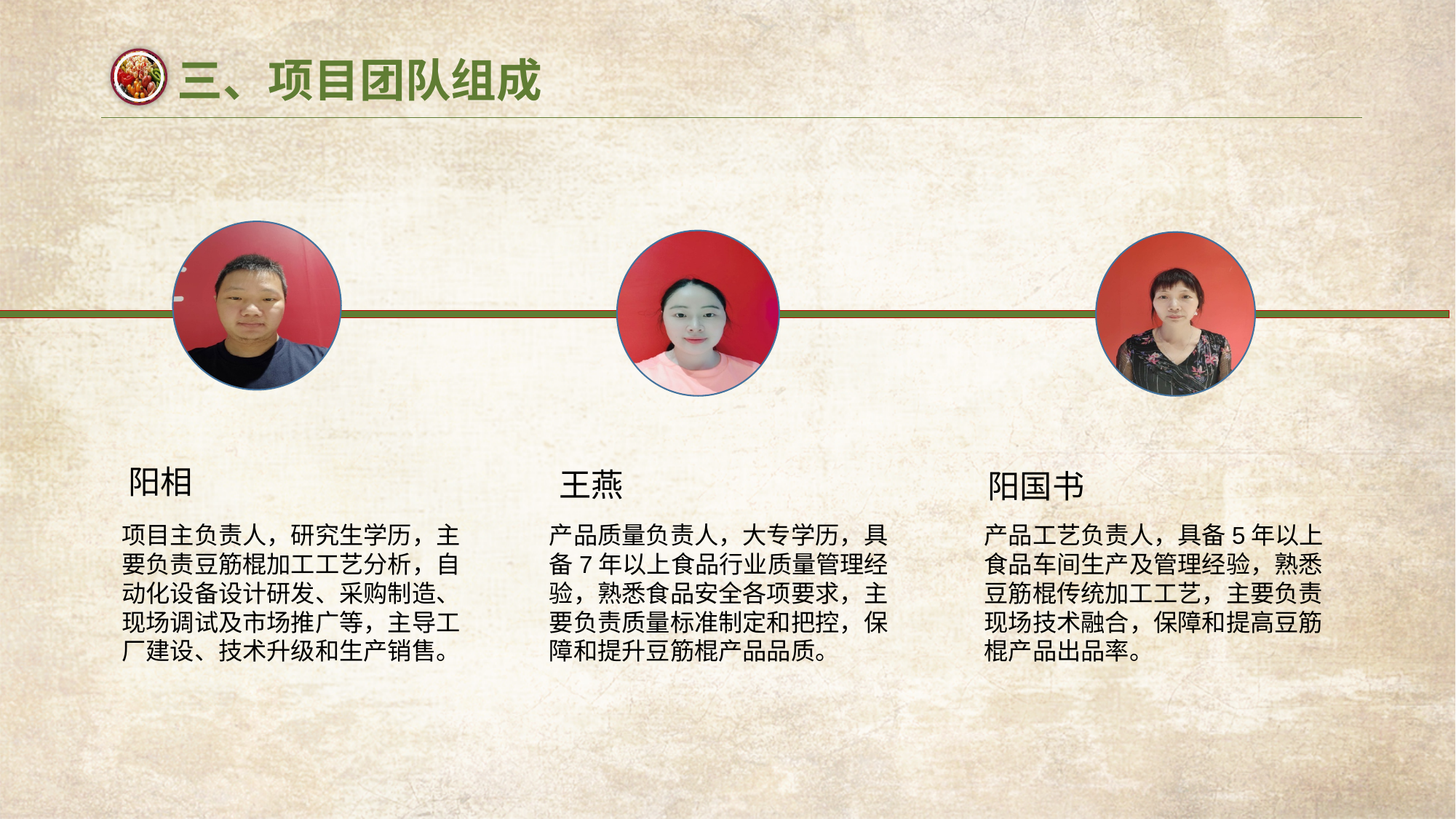

三、项目团队组成

阳相
王燕
阳国书
项目主负责人，研究生学历，主要负责豆筋棍加工工艺分析，自动化设备设计研发、采购制造、现场调试及市场推广等，主导工厂建设、技术升级和生产销售。
产品质量负责人，大专学历，具备7年以上食品行业质量管理经验，熟悉食品安全各项要求，主要负责质量标准制定和把控，保障和提升豆筋棍产品品质。
产品工艺负责人，具备5年以上食品车间生产及管理经验，熟悉豆筋棍传统加工工艺，主要负责现场技术融合，保障和提高豆筋棍产品出品率。